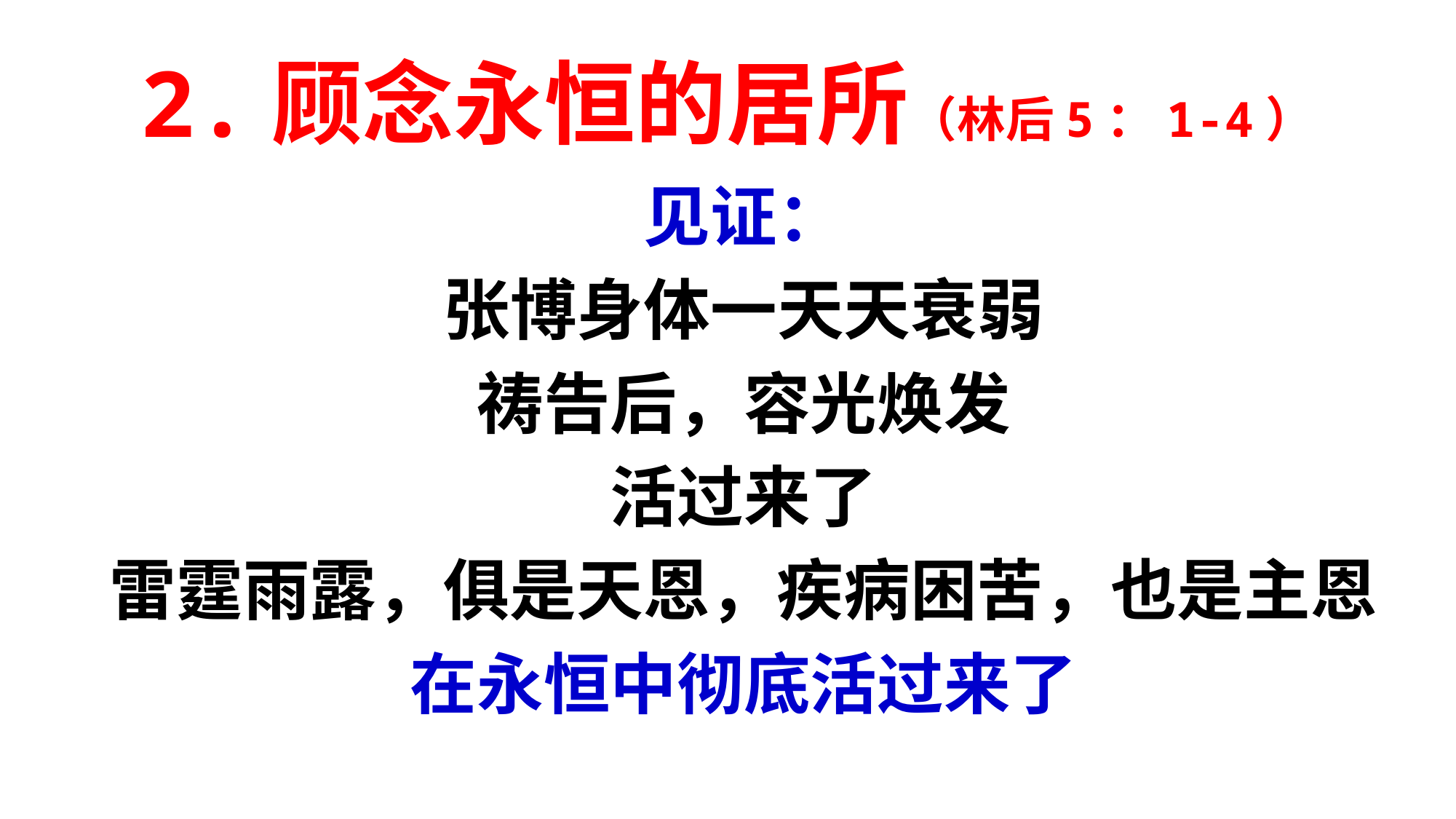

# 2.顾念永恒的居所（林后5：1-4）
见证：
张博身体一天天衰弱
祷告后，容光焕发
活过来了
雷霆雨露，俱是天恩，疾病困苦，也是主恩
在永恒中彻底活过来了